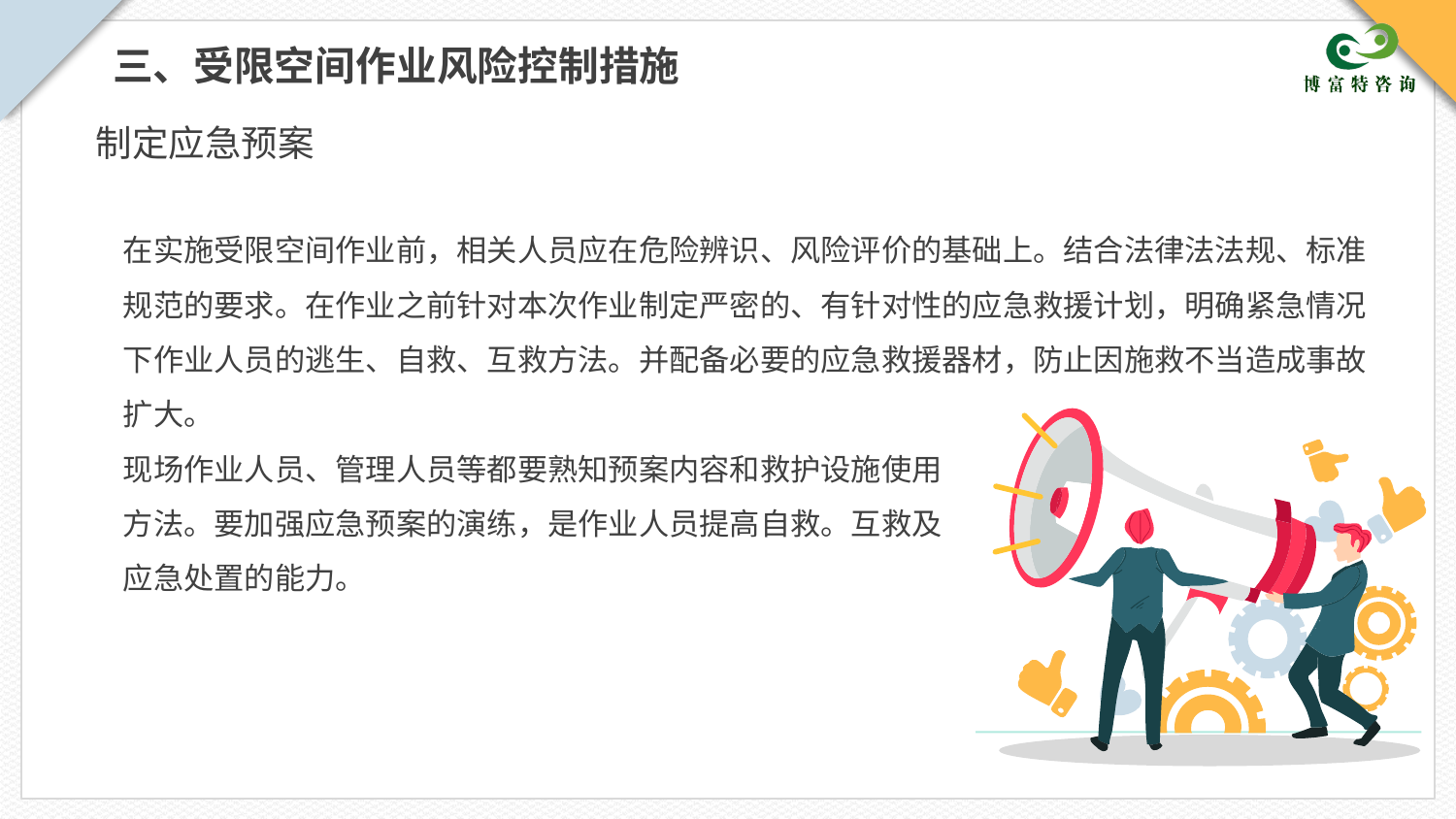

三、受限空间作业风险控制措施
制定应急预案
在实施受限空间作业前，相关人员应在危险辨识、风险评价的基础上。结合法律法法规、标准规范的要求。在作业之前针对本次作业制定严密的、有针对性的应急救援计划，明确紧急情况下作业人员的逃生、自救、互救方法。并配备必要的应急救援器材，防止因施救不当造成事故扩大。

现场作业人员、管理人员等都要熟知预案内容和救护设施使用方法。要加强应急预案的演练，是作业人员提高自救。互救及应急处置的能力。